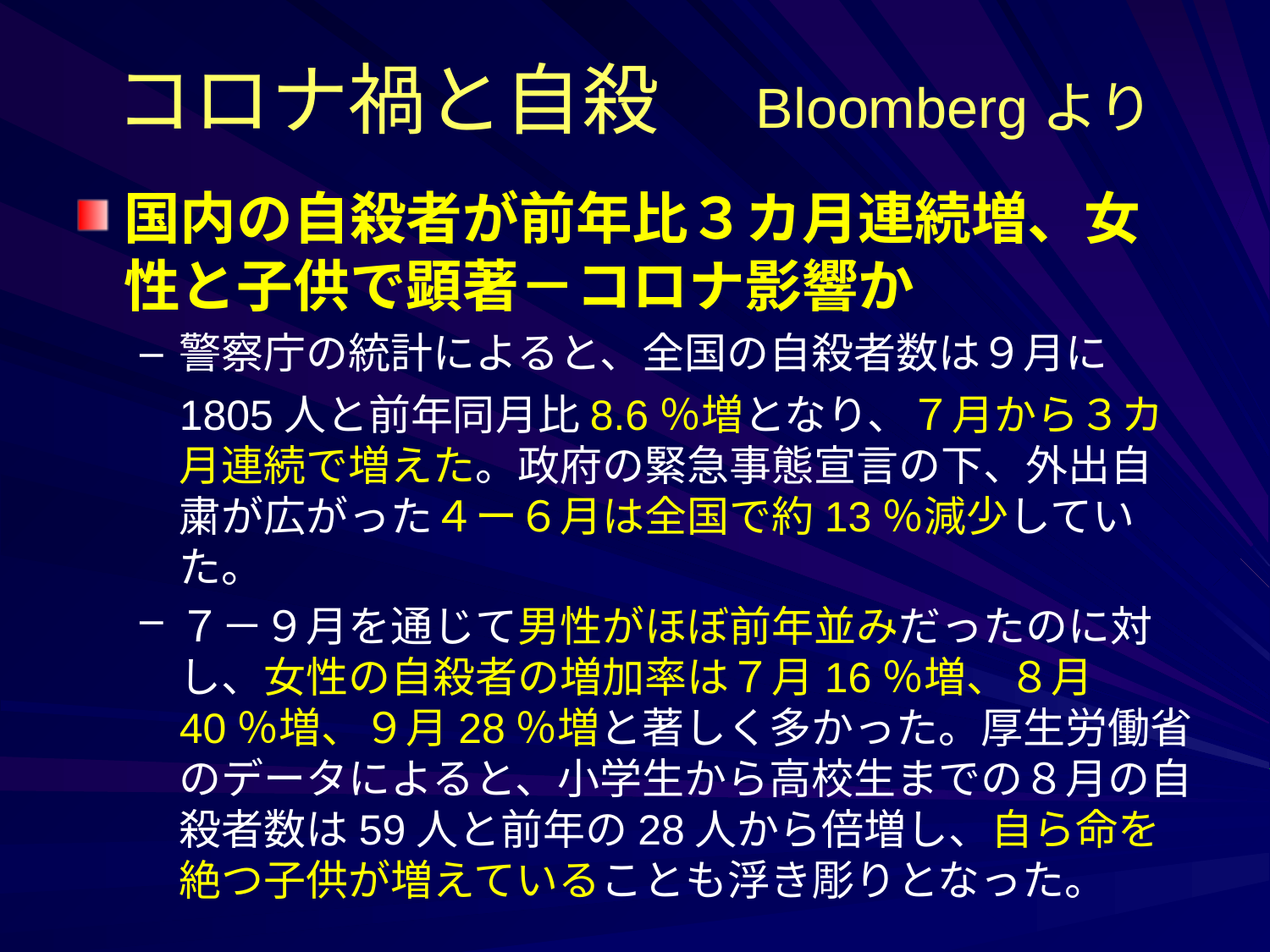

# コロナ禍と自殺　Bloombergより
国内の自殺者が前年比３カ月連続増、女性と子供で顕著－コロナ影響か
警察庁の統計によると、全国の自殺者数は９月に1805人と前年同月比8.6％増となり、７月から３カ月連続で増えた。政府の緊急事態宣言の下、外出自粛が広がった４ー６月は全国で約13％減少していた。
７－９月を通じて男性がほぼ前年並みだったのに対し、女性の自殺者の増加率は７月16％増、８月40％増、９月28％増と著しく多かった。厚生労働省のデータによると、小学生から高校生までの８月の自殺者数は59人と前年の28人から倍増し、自ら命を絶つ子供が増えていることも浮き彫りとなった。